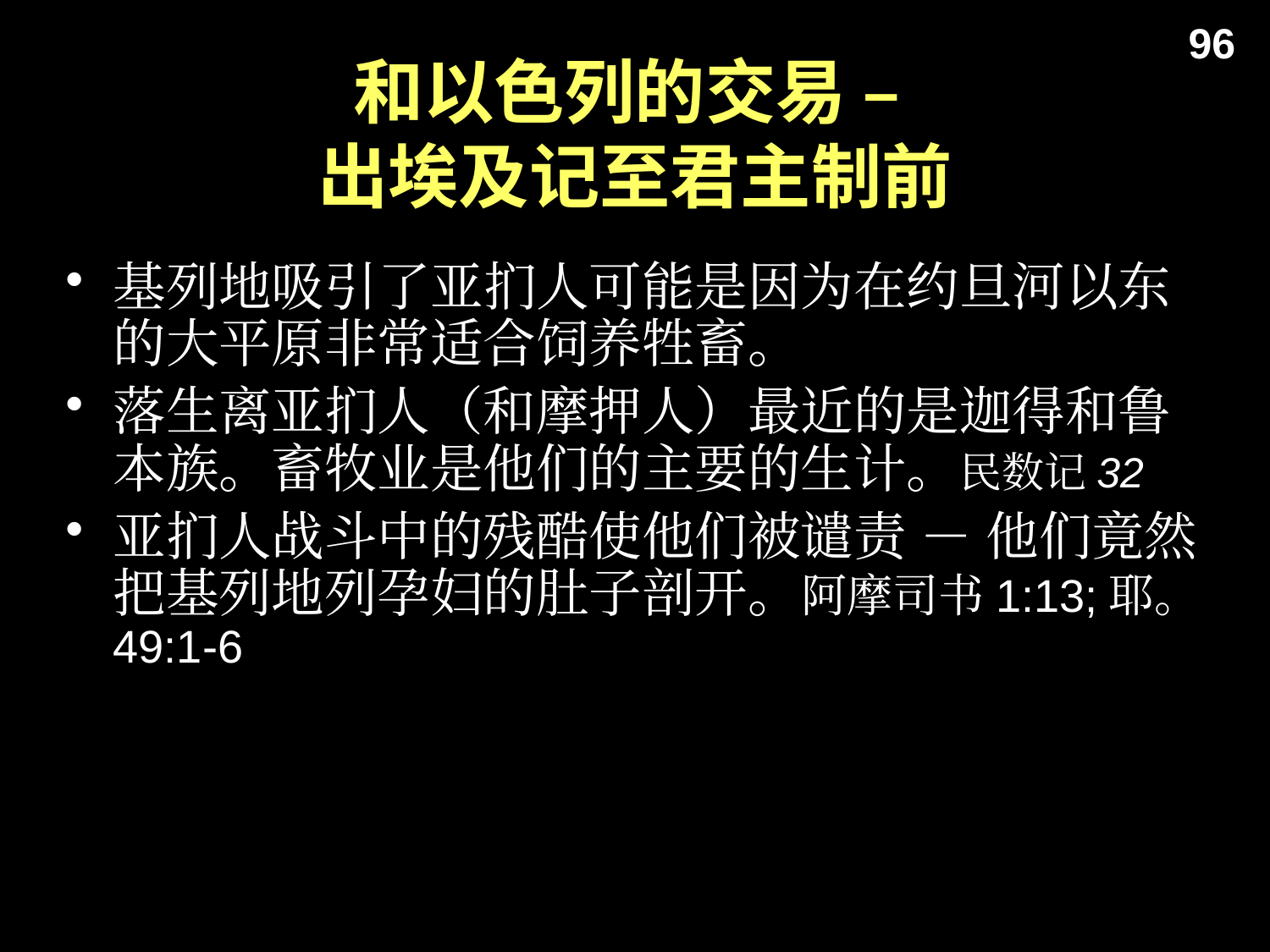

96
# 和以色列的交易 – 出埃及记至君主制前
基列地吸引了亚扪人可能是因为在约旦河以东的大平原非常适合饲养牲畜。
落生离亚扪人（和摩押人）最近的是迦得和鲁本族。畜牧业是他们的主要的生计。民数记32
亚扪人战斗中的残酷使他们被谴责 － 他们竟然把基列地列孕妇的肚子剖开。阿摩司书1:13;耶。 49:1-6